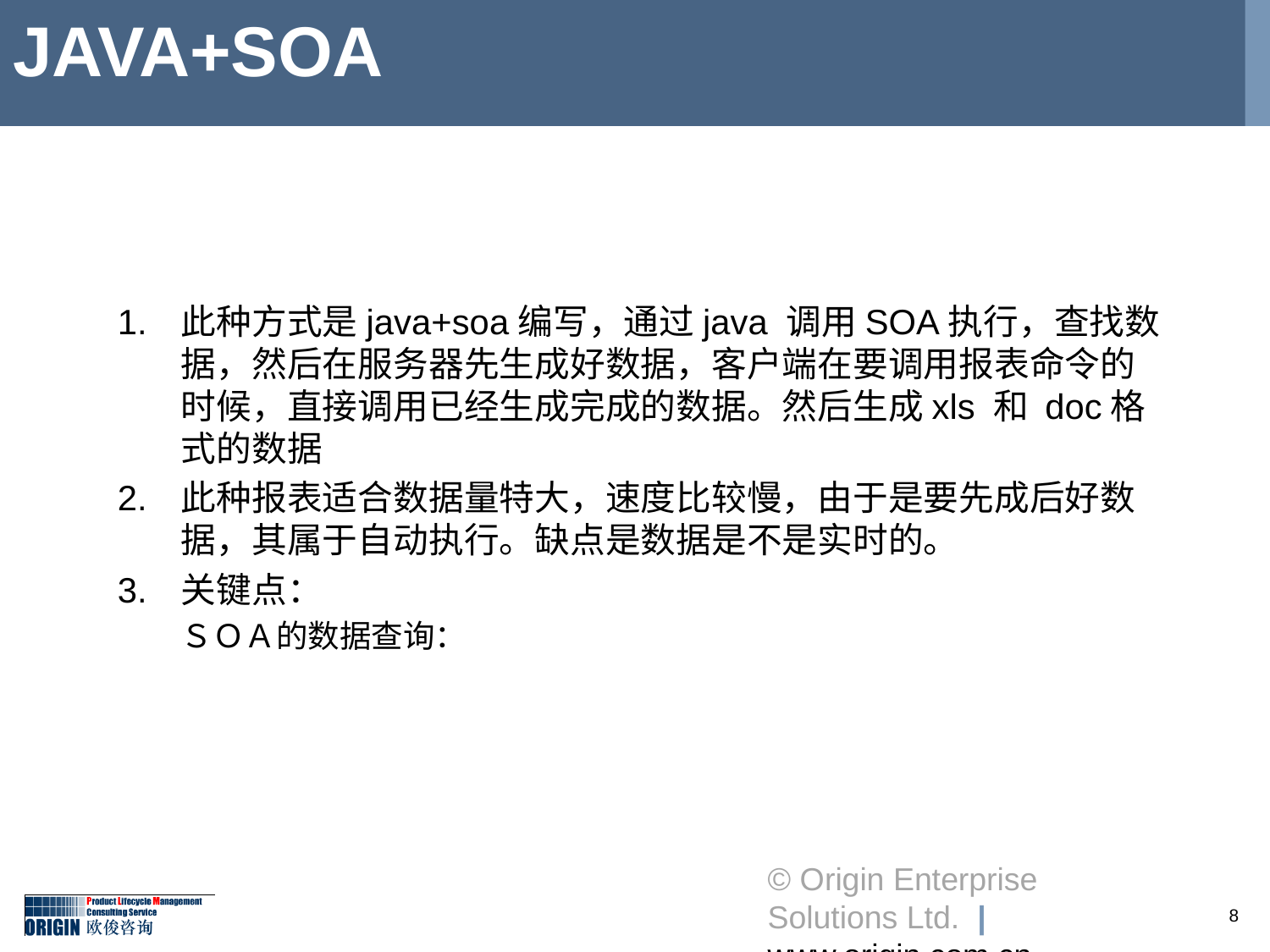

# JAVA+SOA
此种方式是java+soa编写，通过java 调用SOA执行，查找数据，然后在服务器先生成好数据，客户端在要调用报表命令的时候，直接调用已经生成完成的数据。然后生成xls 和 doc格式的数据
此种报表适合数据量特大，速度比较慢，由于是要先成后好数据，其属于自动执行。缺点是数据是不是实时的。
关键点：
ＳＯＡ的数据查询：

8
© Origin Enterprise Solutions Ltd.  |   www.origin.com.cn